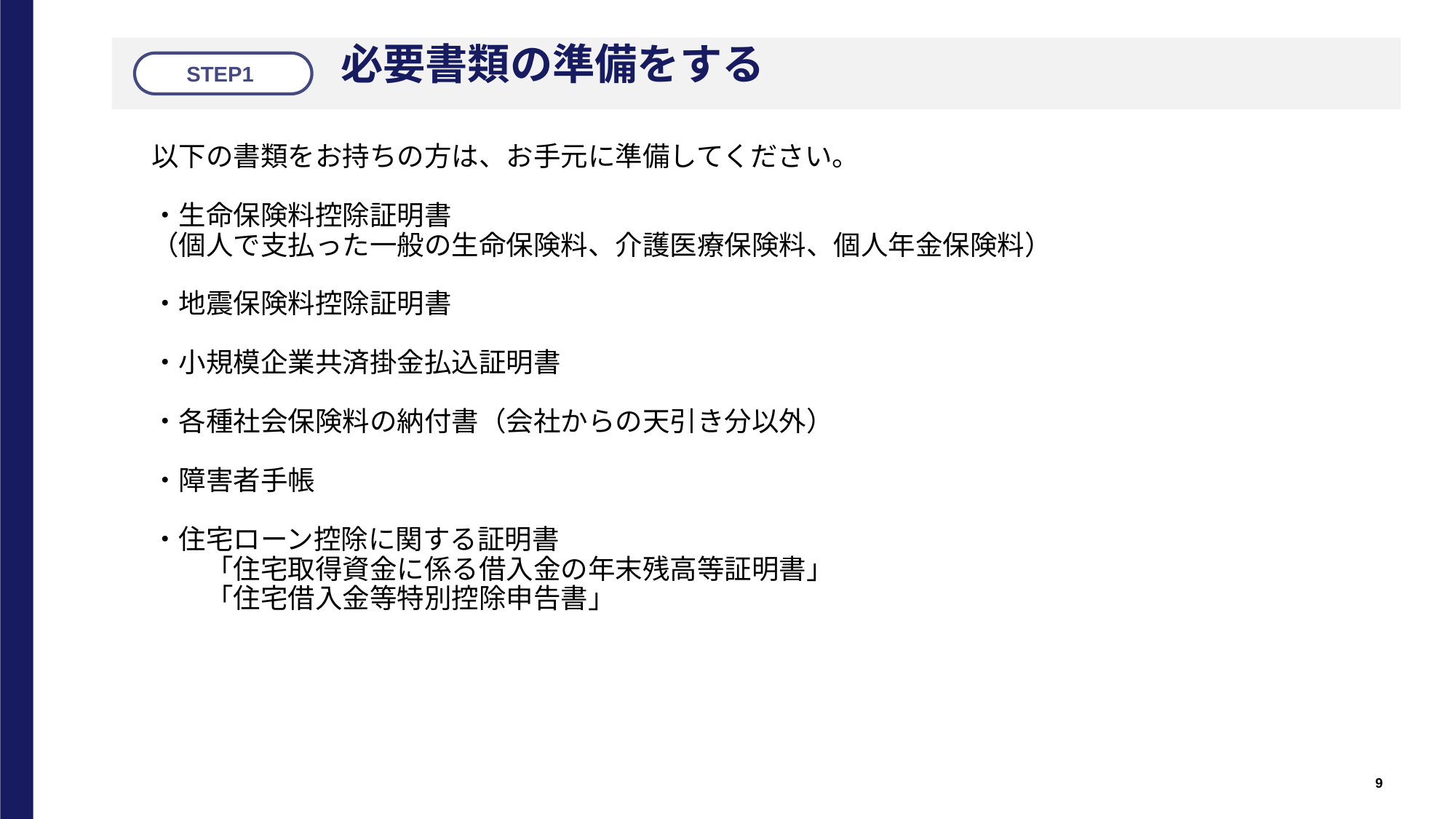

必要書類の準備をする
STEP1
以下の書類をお持ちの方は、お手元に準備してください。

・生命保険料控除証明書
（個人で支払った一般の生命保険料、介護医療保険料、個人年金保険料）
・地震保険料控除証明書
・小規模企業共済掛金払込証明書
・各種社会保険料の納付書（会社からの天引き分以外）
・障害者手帳
・住宅ローン控除に関する証明書
　　「住宅取得資金に係る借入金の年末残高等証明書」
　　「住宅借入金等特別控除申告書」